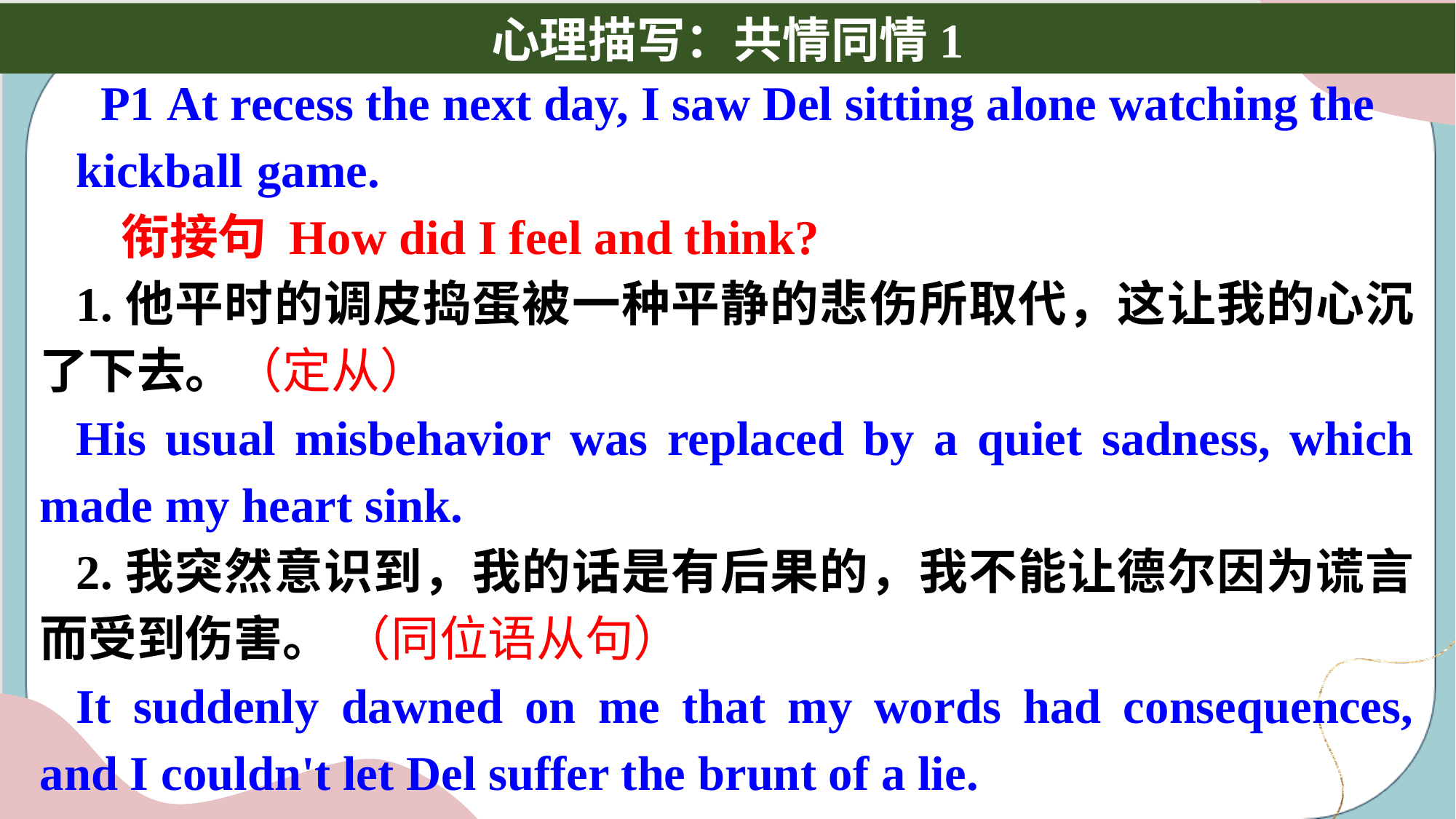

P1 At recess the next day, I saw Del sitting alone watching the
kickball game.
   衔接句 How did I feel and think?
1.他平时的调皮捣蛋被一种平静的悲伤所取代，这让我的心沉了下去。（定从）
His usual misbehavior was replaced by a quiet sadness, which made my heart sink.
2.我突然意识到，我的话是有后果的，我不能让德尔因为谎言而受到伤害。 （同位语从句）
It suddenly dawned on me that my words had consequences, and I couldn't let Del suffer the brunt of a lie.

心理描写：共情同情1